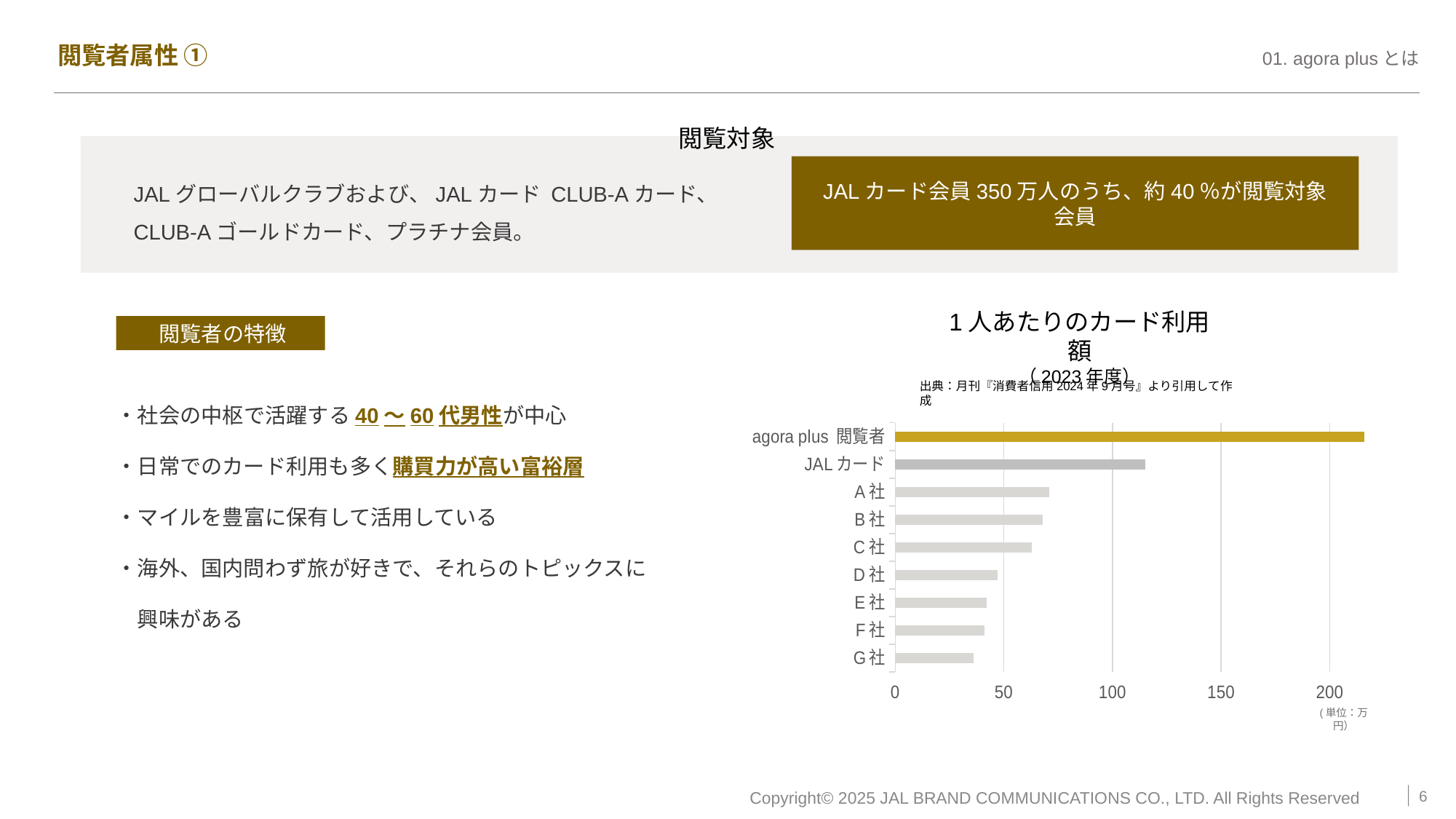

# 閲覧者属性 ①
閲覧対象

JALカード会員350万人のうち、約40％が閲覧対象会員
JALグローバルクラブおよび、JALカード CLUB-Aカード、
CLUB-Aゴールドカード、プラチナ会員。
閲覧者の特徴
1人あたりのカード利用額
（2023年度）
・社会の中枢で活躍する40～60代男性が中心
・日常でのカード利用も多く購買力が高い富裕層
・マイルを豊富に保有して活用している
・海外、国内問わず旅が好きで、それらのトピックスに
　興味がある
出典：月刊『消費者信用2024年9月号』より引用して作成

### Chart:

| Category | 　 |
|---|---|
| G社 | 36.0 |
| F社 | 41.0 |
| E社 | 42.0 |
| D社 | 47.0 |
| C社 | 63.0 |
| B社 | 68.0 |
| A社 | 71.0 |
| JALカード | 115.0 |
| agora plus 閲覧者 | 216.0 |
(単位：万円）
6
Copyright© 2025 JAL BRAND COMMUNICATIONS CO., LTD. All Rights Reserved　　｜